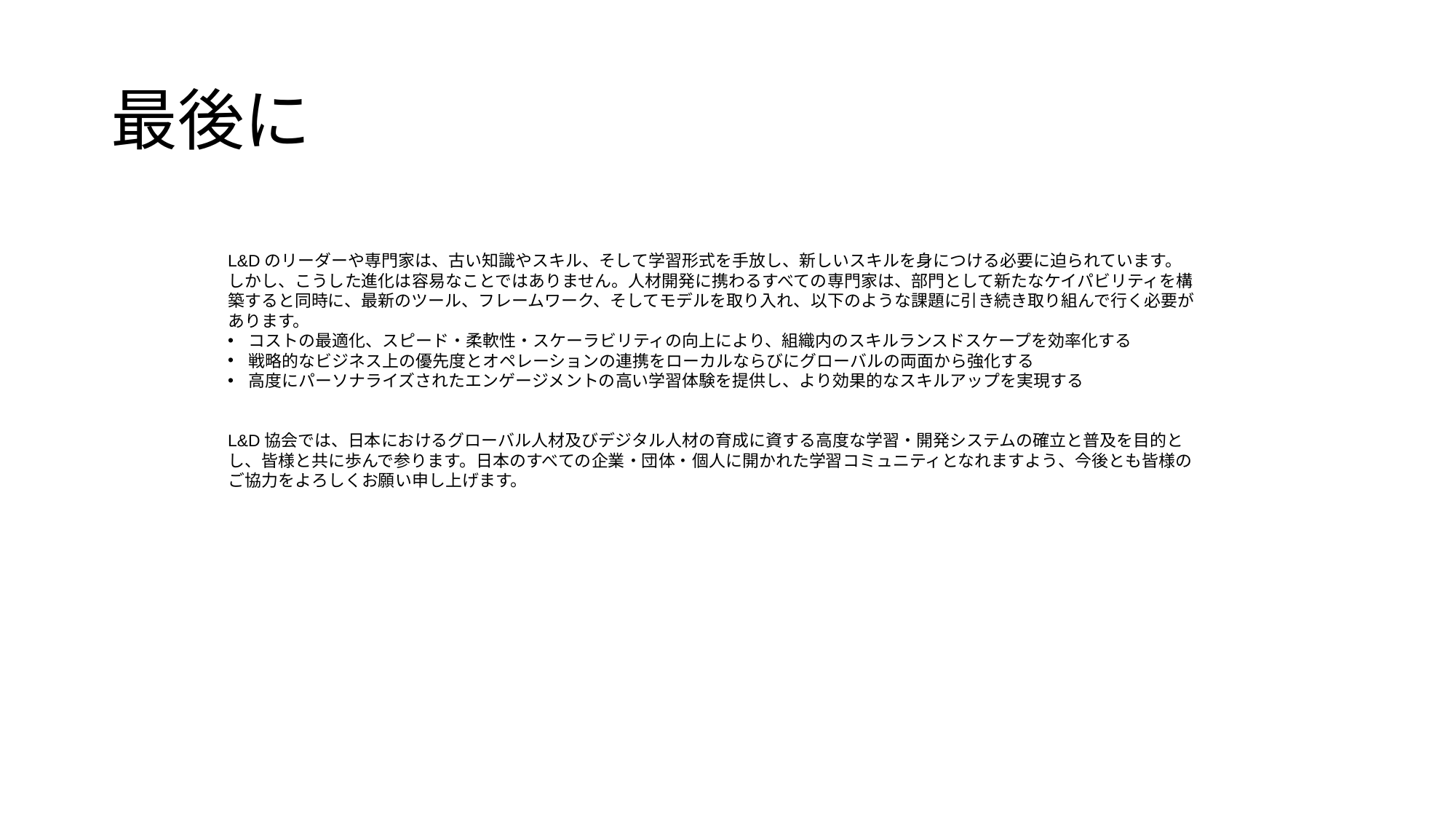

# 最後に
L&Dのリーダーや専門家は、古い知識やスキル、そして学習形式を手放し、新しいスキルを身につける必要に迫られています。しかし、こうした進化は容易なことではありません。人材開発に携わるすべての専門家は、部門として新たなケイパビリティを構築すると同時に、最新のツール、フレームワーク、そしてモデルを取り入れ、以下のような課題に引き続き取り組んで行く必要があります。
コストの最適化、スピード・柔軟性・スケーラビリティの向上により、組織内のスキルランスドスケープを効率化する
戦略的なビジネス上の優先度とオペレーションの連携をローカルならびにグローバルの両面から強化する
高度にパーソナライズされたエンゲージメントの高い学習体験を提供し、より効果的なスキルアップを実現する

L&D協会では、日本におけるグローバル人材及びデジタル人材の育成に資する高度な学習・開発システムの確立と普及を目的とし、皆様と共に歩んで参ります。日本のすべての企業・団体・個人に開かれた学習コミュニティとなれますよう、今後とも皆様のご協力をよろしくお願い申し上げます。